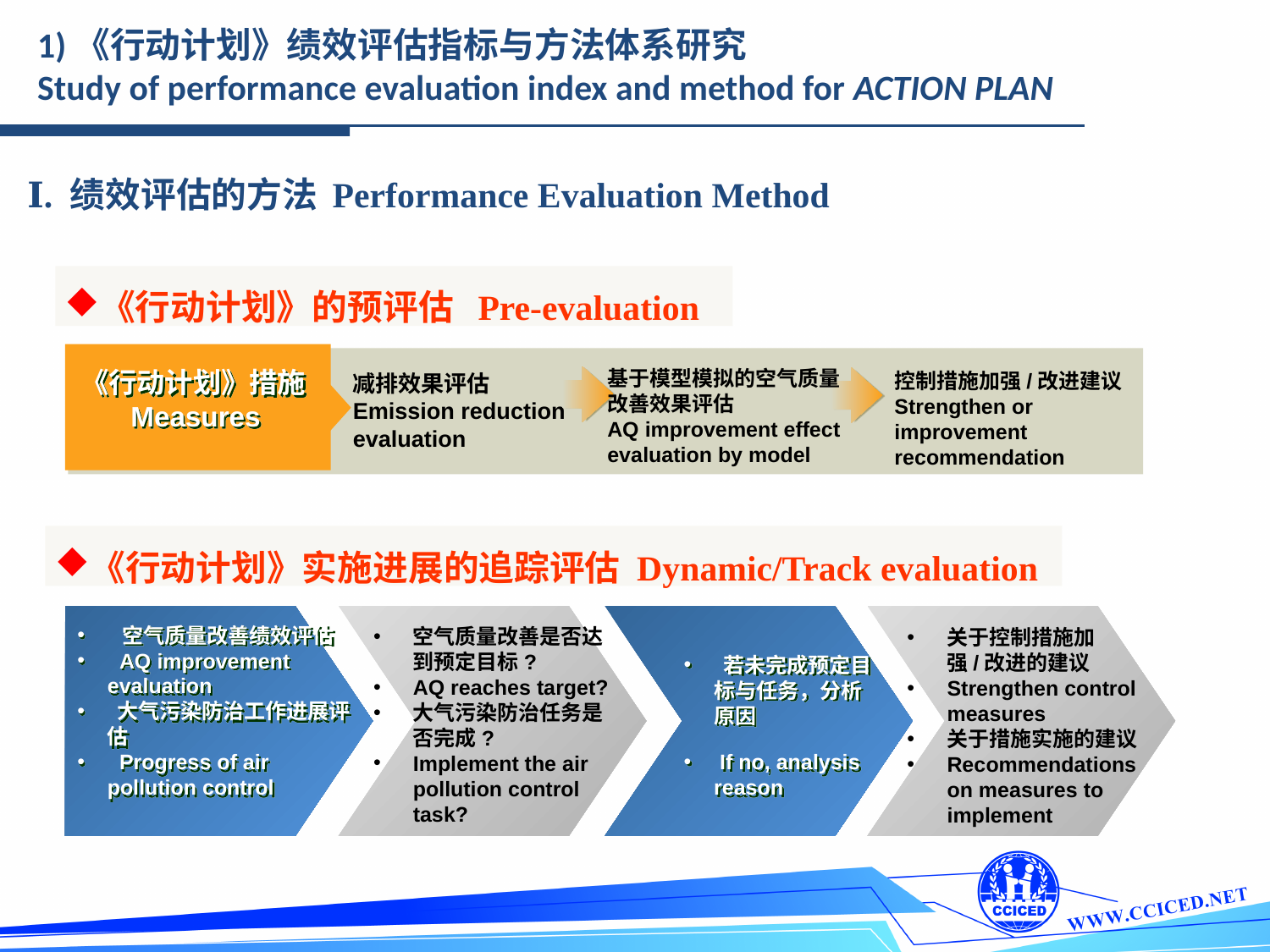

1)《行动计划》绩效评估指标与方法体系研究
Study of performance evaluation index and method for ACTION PLAN
Ⅰ. 绩效评估的方法 Performance Evaluation Method

《行动计划》的预评估  Pre-evaluation

《行动计划》措施
Measures
基于模型模拟的空气质量改善效果评估
AQ improvement effect evaluation by model
控制措施加强/改进建议
Strengthen or improvement recommendation
减排效果评估
Emission reduction evaluation

《行动计划》实施进展的追踪评估 Dynamic/Track evaluation

  空气质量改善绩效评估
  AQ improvement evaluation
 大气污染防治工作进展评估
  Progress of air pollution control
空气质量改善是否达到预定目标?
AQ reaches target?
大气污染防治任务是否完成?
Implement the air  pollution control task?
关于控制措施加强/改进的建议
Strengthen control measures
关于措施实施的建议
Recommendations on measures to implement
 若未完成预定目标与任务，分析原因
 If no, analysis reason